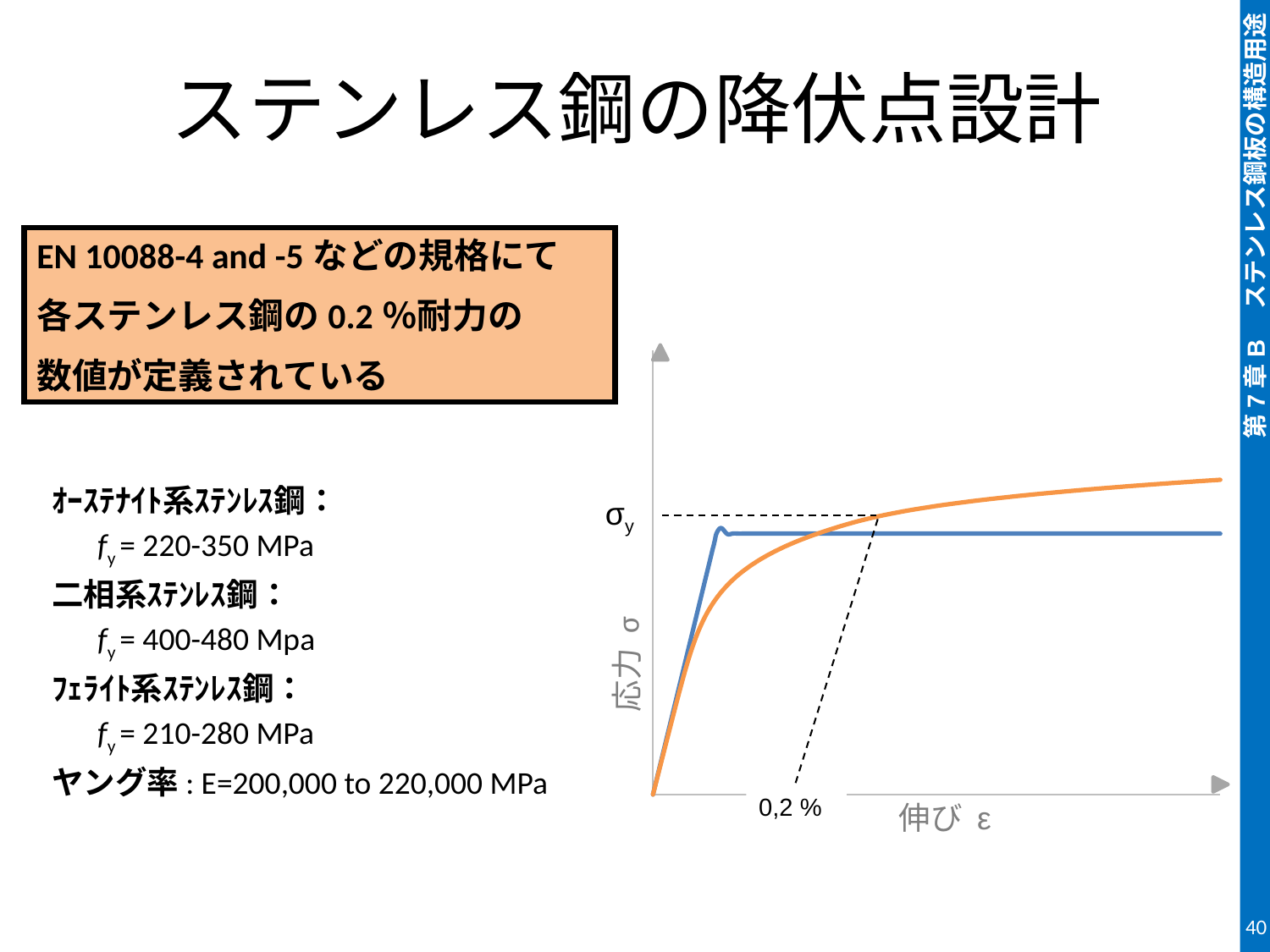

# ステンレス鋼の降伏点設計
EN 10088-4 and -5などの規格にて
各ステンレス鋼の0.2％耐力の
数値が定義されている

### Chart

| Category |  |  |
|---|---|---|

ｵｰｽﾃﾅｲﾄ系ｽﾃﾝﾚｽ鋼：
　 fy = 220-350 MPa
二相系ｽﾃﾝﾚｽ鋼：
　 fy = 400-480 Mpa
ﾌｪﾗｲﾄ系ｽﾃﾝﾚｽ鋼：
　 fy = 210-280 MPa
ヤング率: E=200,000 to 220,000 MPa
σy
応力 σ

0,2 %
伸び ε
40